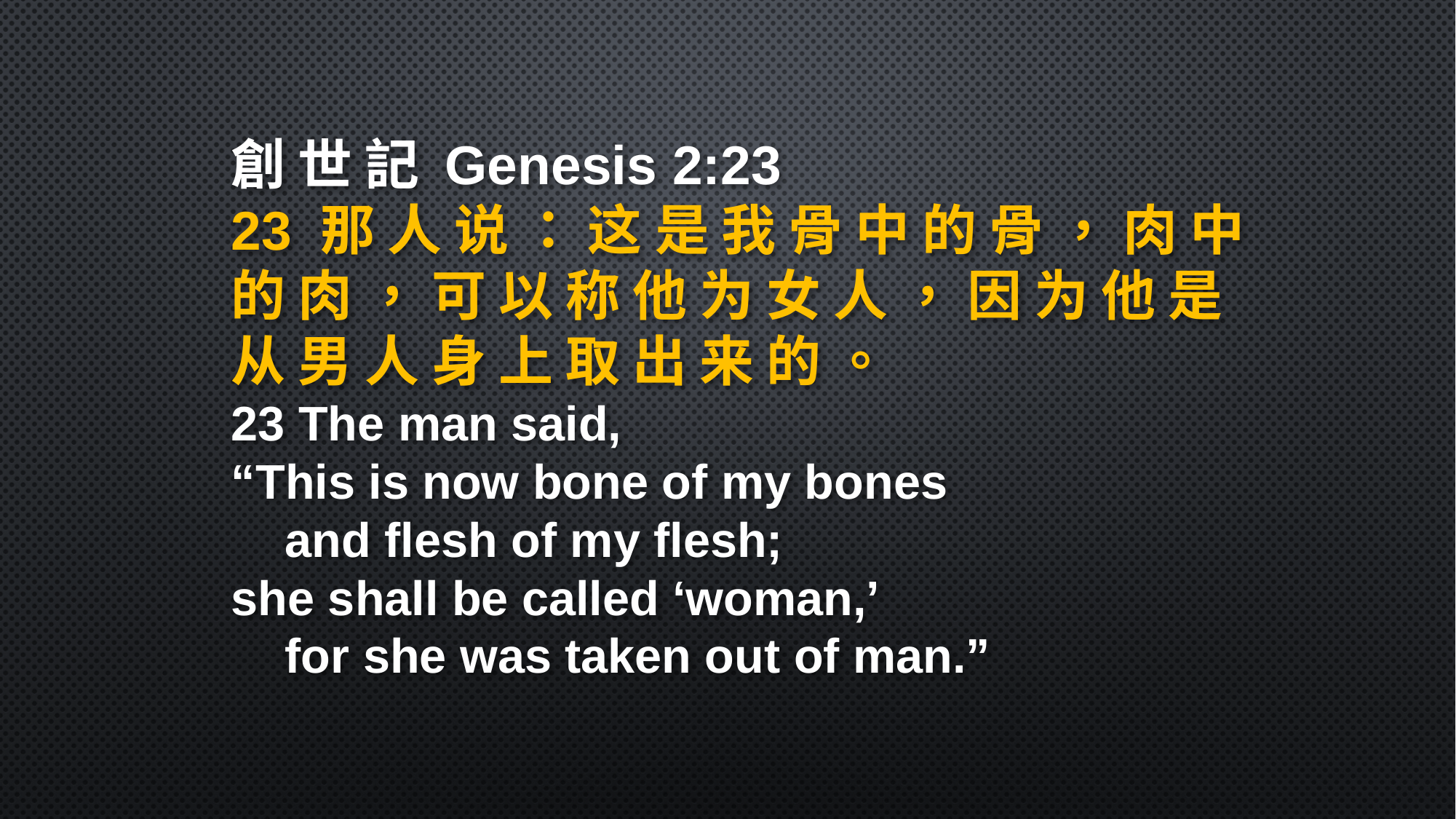

創 世 記 Genesis 2:23
23 那 人 说 ： 这 是 我 骨 中 的 骨 ， 肉 中 的 肉 ， 可 以 称 他 为 女 人 ， 因 为 他 是 从 男 人 身 上 取 出 来 的 。
23 The man said,
“This is now bone of my bones
    and flesh of my flesh;
she shall be called ‘woman,’
    for she was taken out of man.”